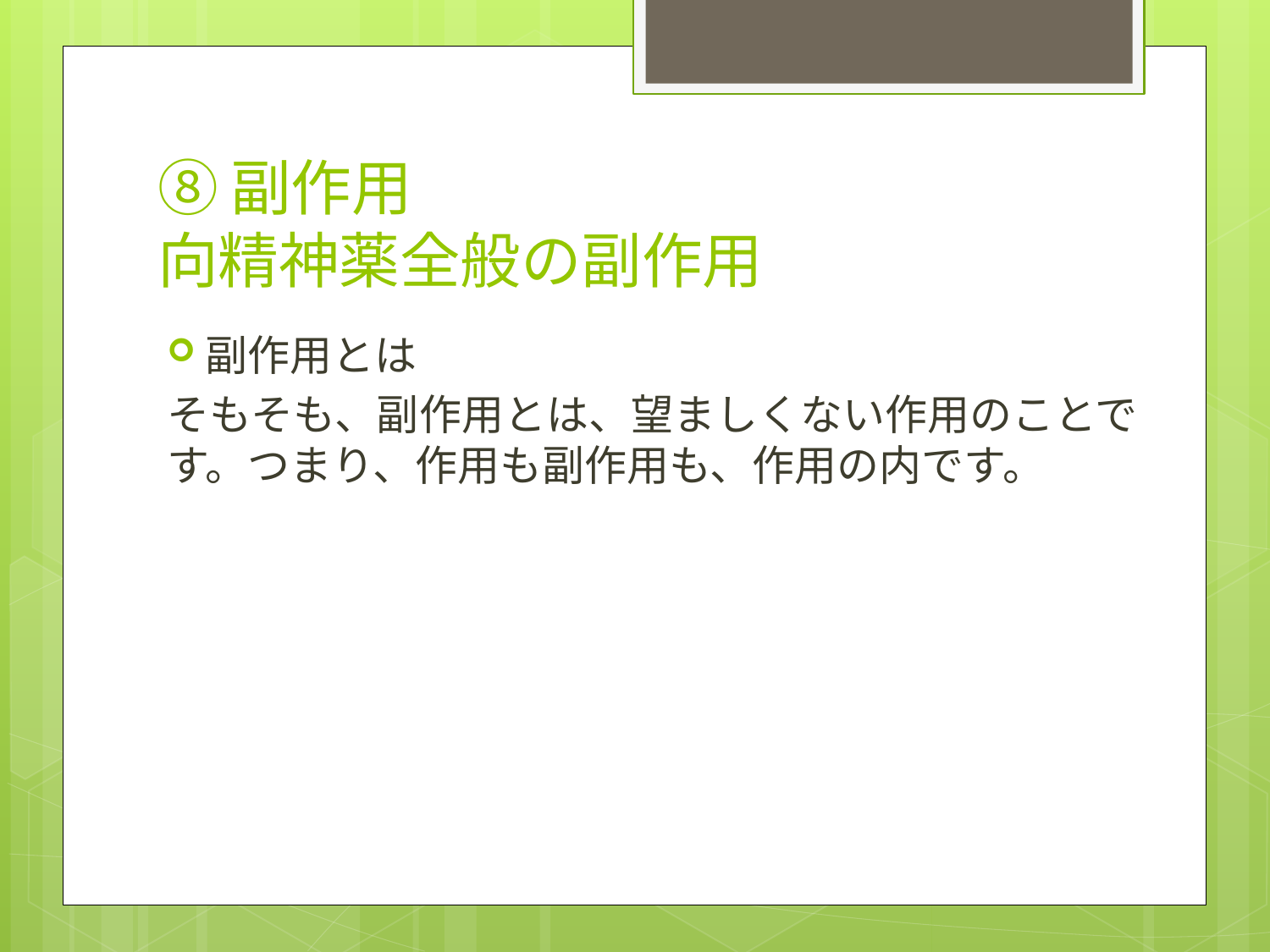

# ⑧副作用 向精神薬全般の副作用
副作用とは
そもそも、副作用とは、望ましくない作用のことです。つまり、作用も副作用も、作用の内です。